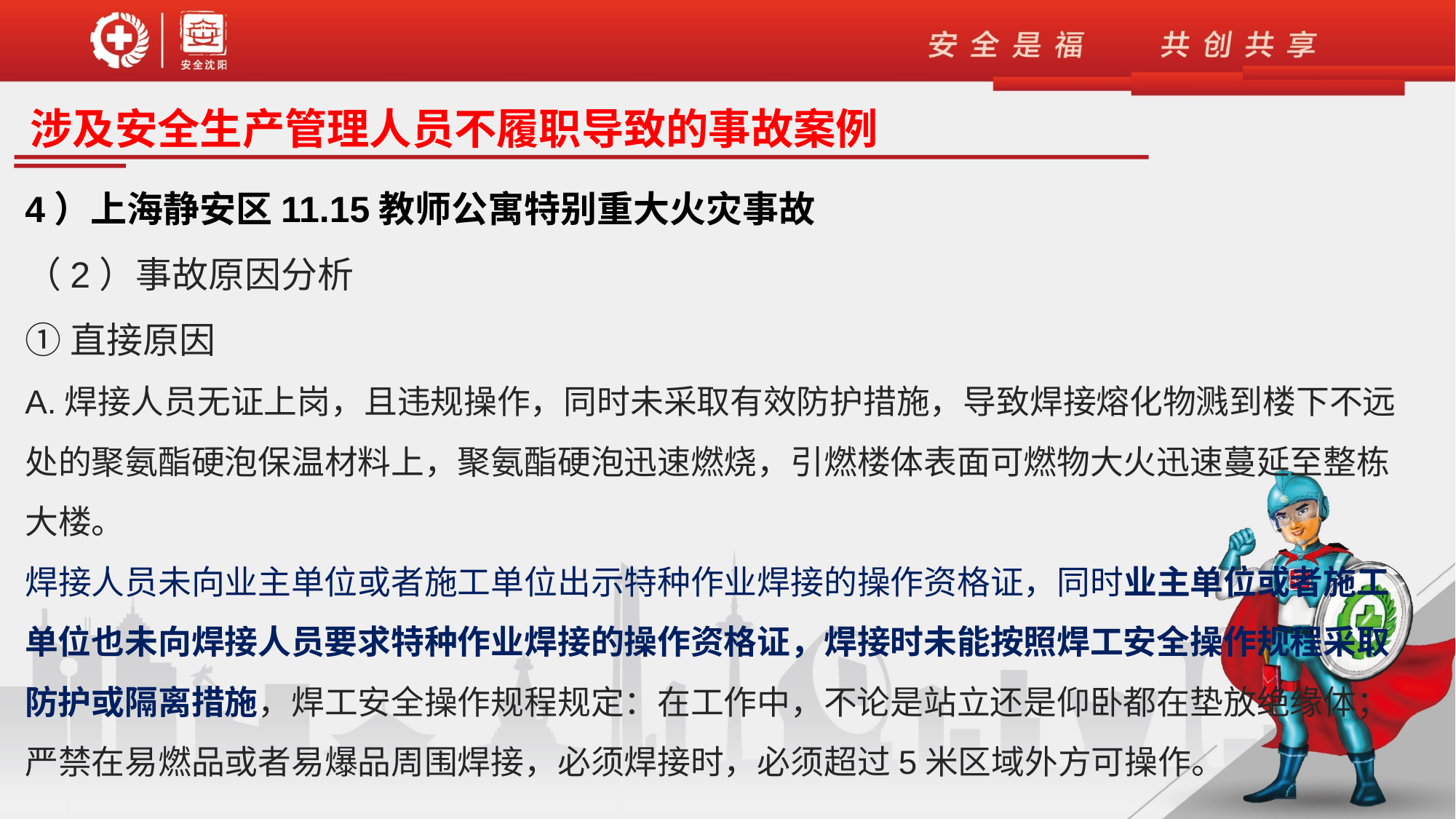

涉及安全生产管理人员不履职导致的事故案例

4）上海静安区11.15教师公寓特别重大火灾事故
（2）事故原因分析
①直接原因
A.焊接人员无证上岗，且违规操作，同时未采取有效防护措施，导致焊接熔化物溅到楼下不远处的聚氨酯硬泡保温材料上，聚氨酯硬泡迅速燃烧，引燃楼体表面可燃物大火迅速蔓延至整栋大楼。
焊接人员未向业主单位或者施工单位出示特种作业焊接的操作资格证，同时业主单位或者施工单位也未向焊接人员要求特种作业焊接的操作资格证，焊接时未能按照焊工安全操作规程采取防护或隔离措施，焊工安全操作规程规定：在工作中，不论是站立还是仰卧都在垫放绝缘体；严禁在易燃品或者易爆品周围焊接，必须焊接时，必须超过5米区域外方可操作。